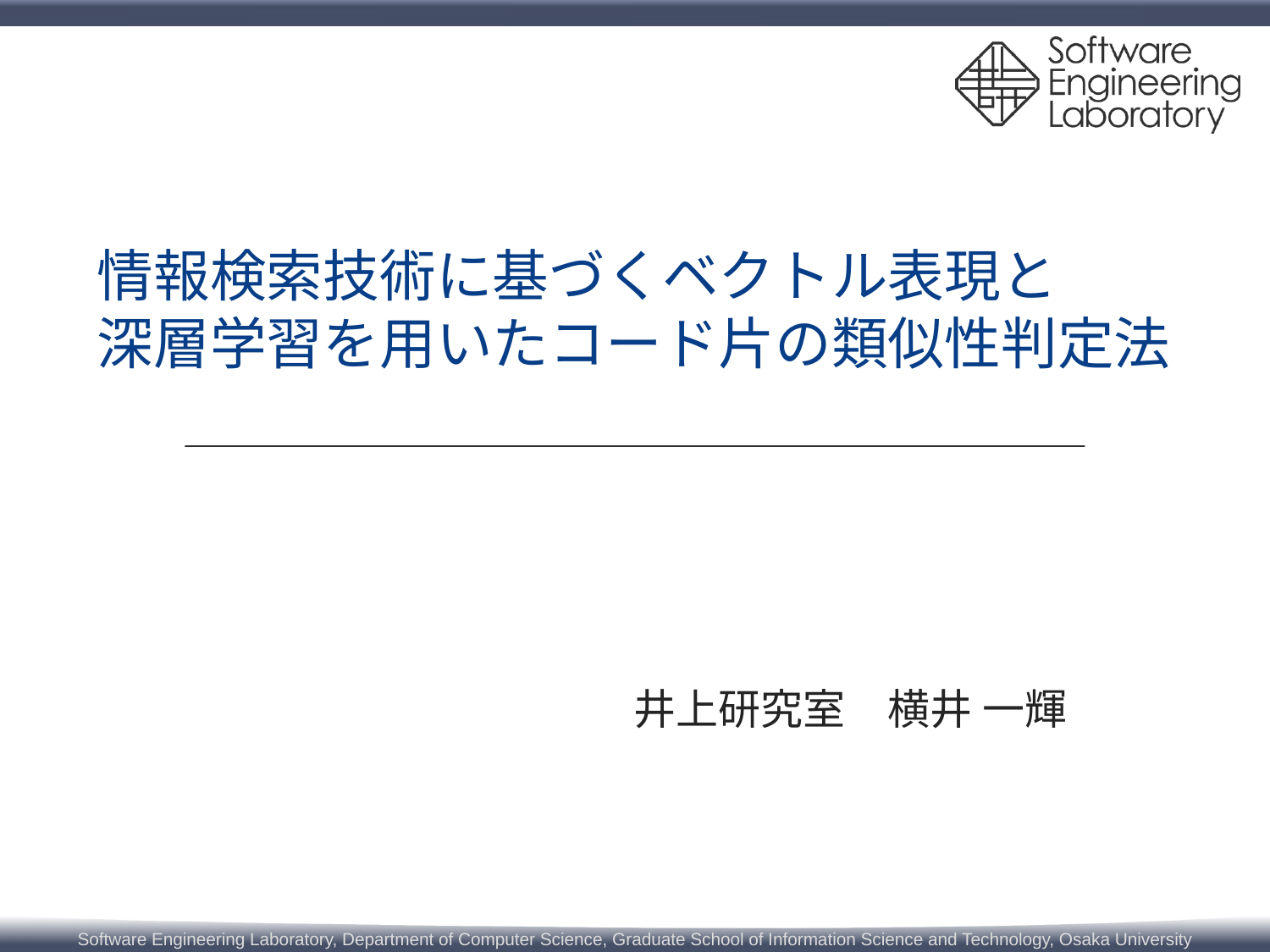

# 情報検索技術に基づくベクトル表現と 深層学習を用いたコード片の類似性判定法
井上研究室　横井 一輝